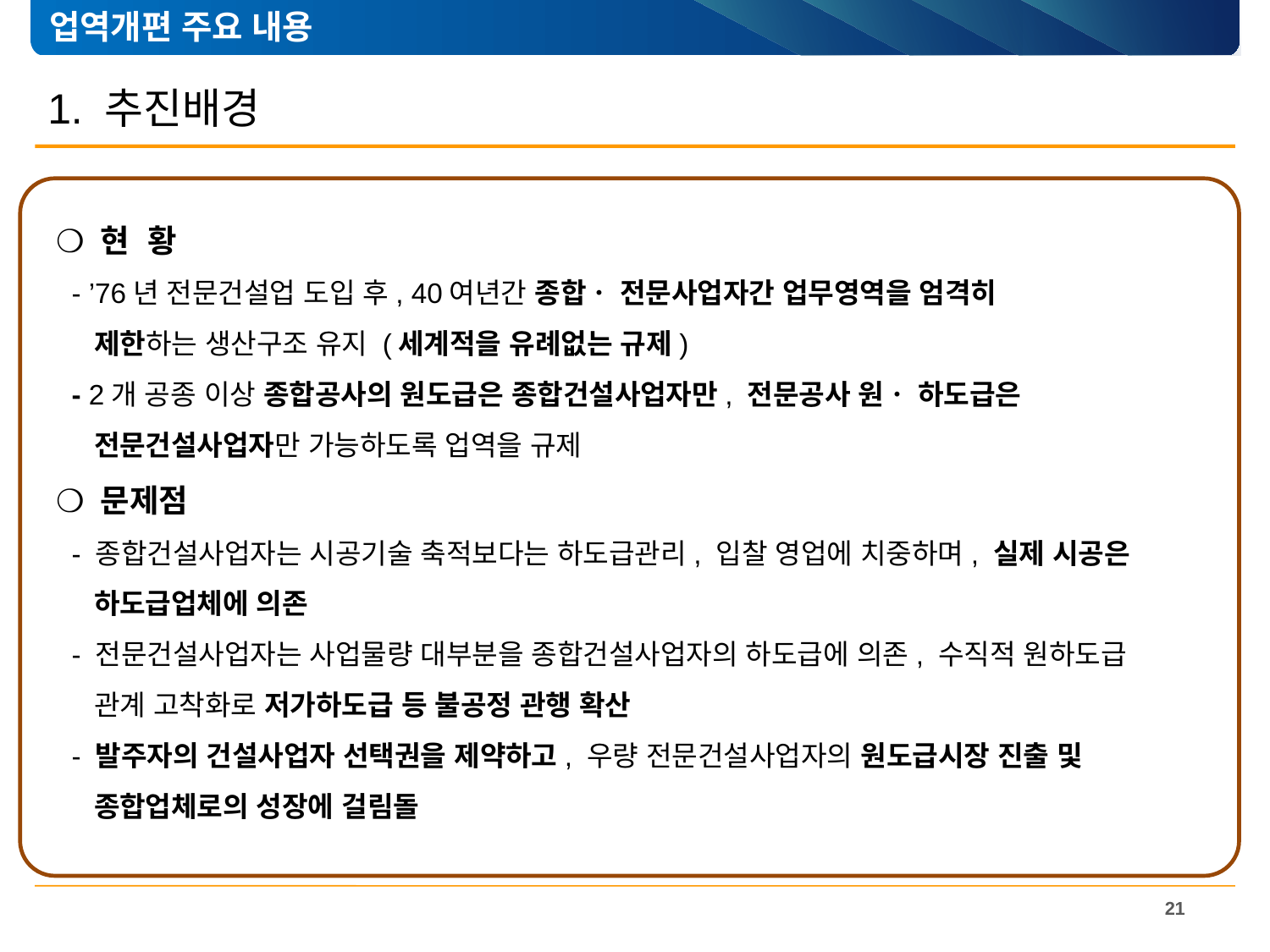

업역개편 주요 내용
# 1. 추진배경
❍ 현  황
  - ’76년 전문건설업 도입 후, 40여년간 종합ㆍ 전문사업자간 업무영역을 엄격히
    제한하는 생산구조 유지 (세계적을 유례없는 규제)
  - 2개 공종 이상 종합공사의 원도급은 종합건설사업자만, 전문공사 원ㆍ 하도급은
    전문건설사업자만 가능하도록 업역을 규제
❍ 문제점
  - 종합건설사업자는 시공기술 축적보다는 하도급관리, 입찰 영업에 치중하며, 실제 시공은
    하도급업체에 의존
  - 전문건설사업자는 사업물량 대부분을 종합건설사업자의 하도급에 의존, 수직적 원하도급
    관계 고착화로 저가하도급 등 불공정 관행 확산
  - 발주자의 건설사업자 선택권을 제약하고, 우량 전문건설사업자의 원도급시장 진출 및
    종합업체로의 성장에 걸림돌